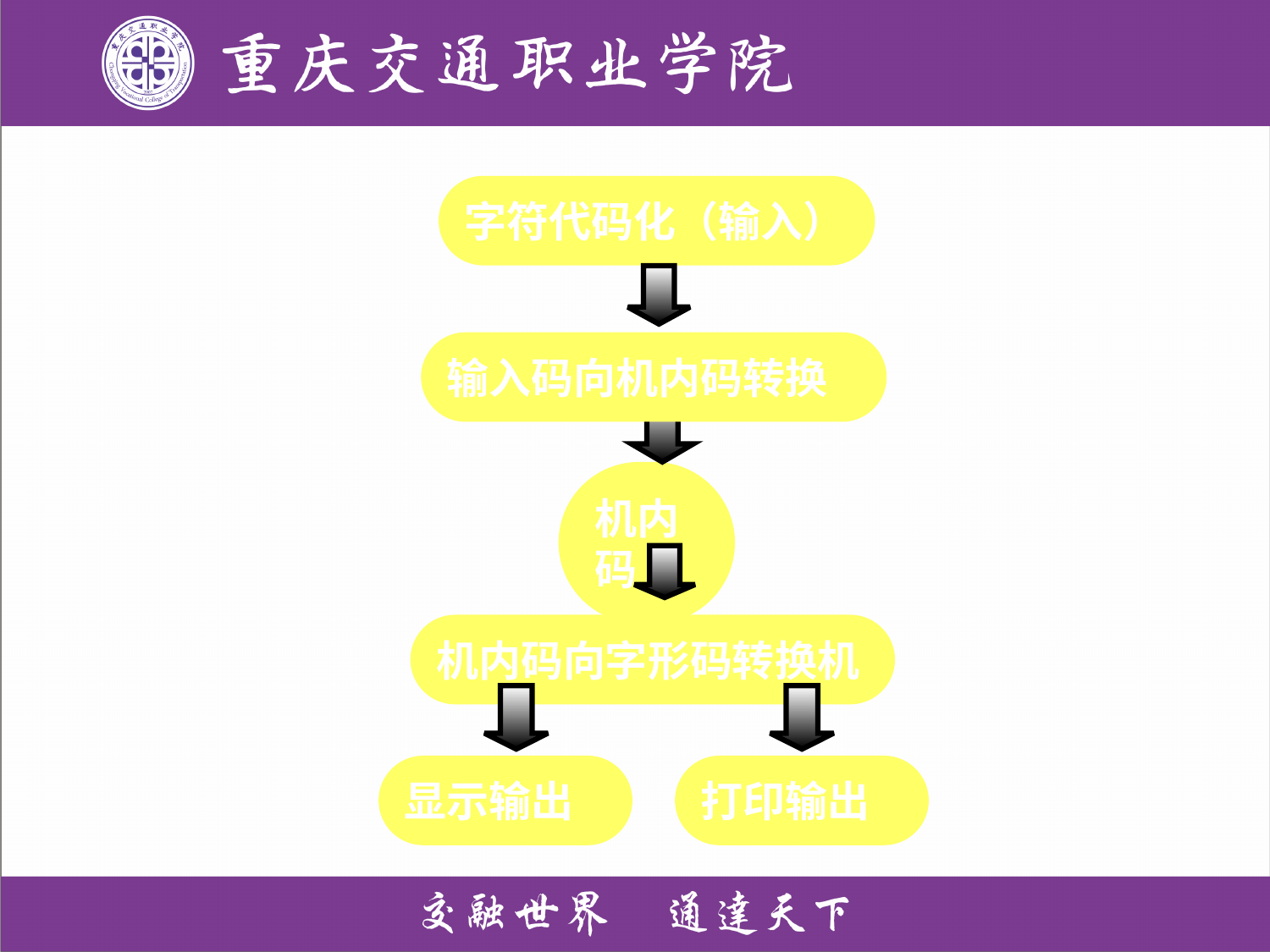

字符代码化（输入）

输入码向机内码转换

机内码

机内码向字形码转换机

显示输出

打印输出